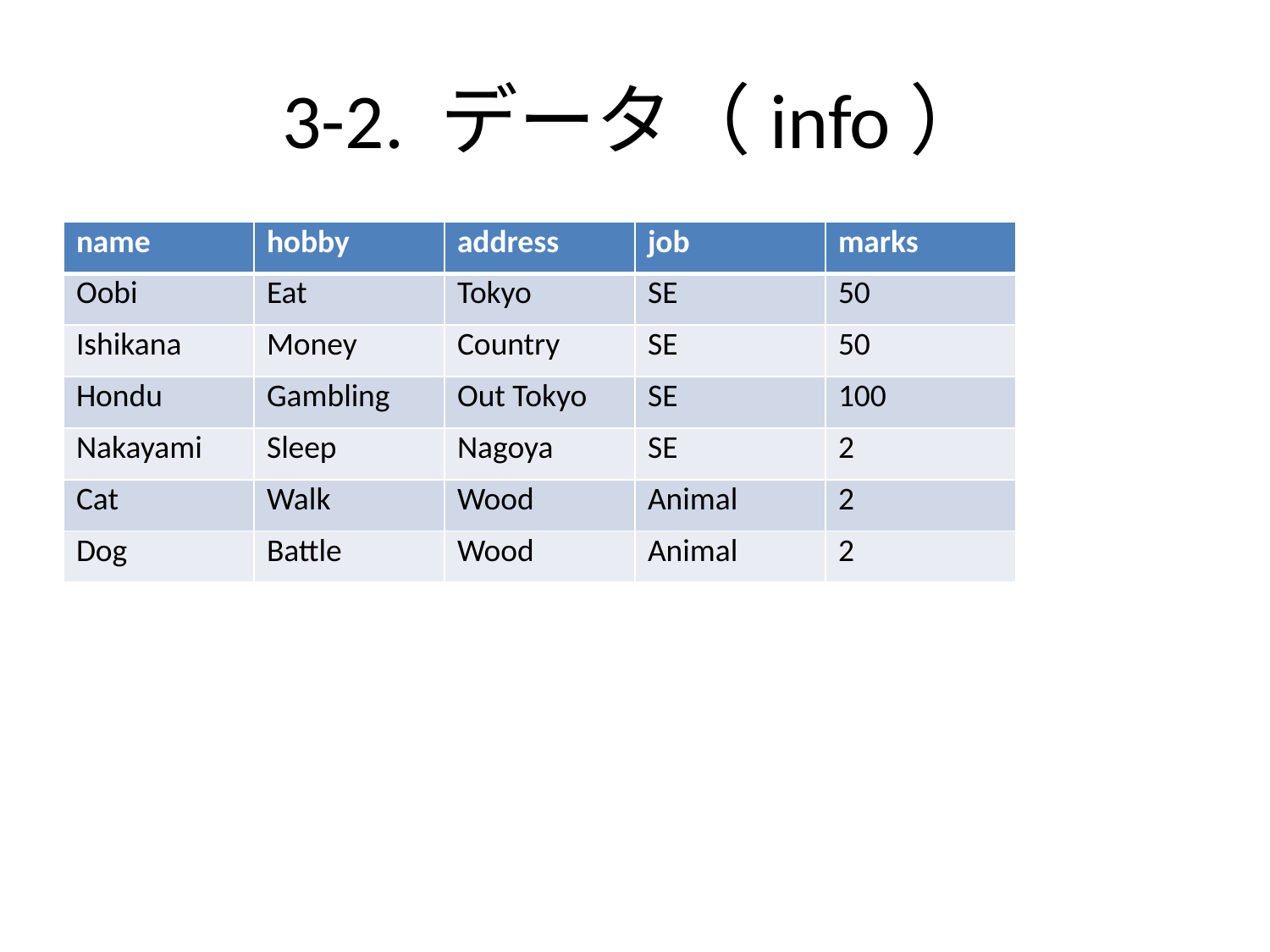

# 3-2. データ（info）
| name | hobby | address | job | marks |
| --- | --- | --- | --- | --- |
| Oobi | Eat | Tokyo | SE | 50 |
| Ishikana | Money | Country | SE | 50 |
| Hondu | Gambling | Out Tokyo | SE | 100 |
| Nakayami | Sleep | Nagoya | SE | 2 |
| Cat | Walk | Wood | Animal | 2 |
| Dog | Battle | Wood | Animal | 2 |